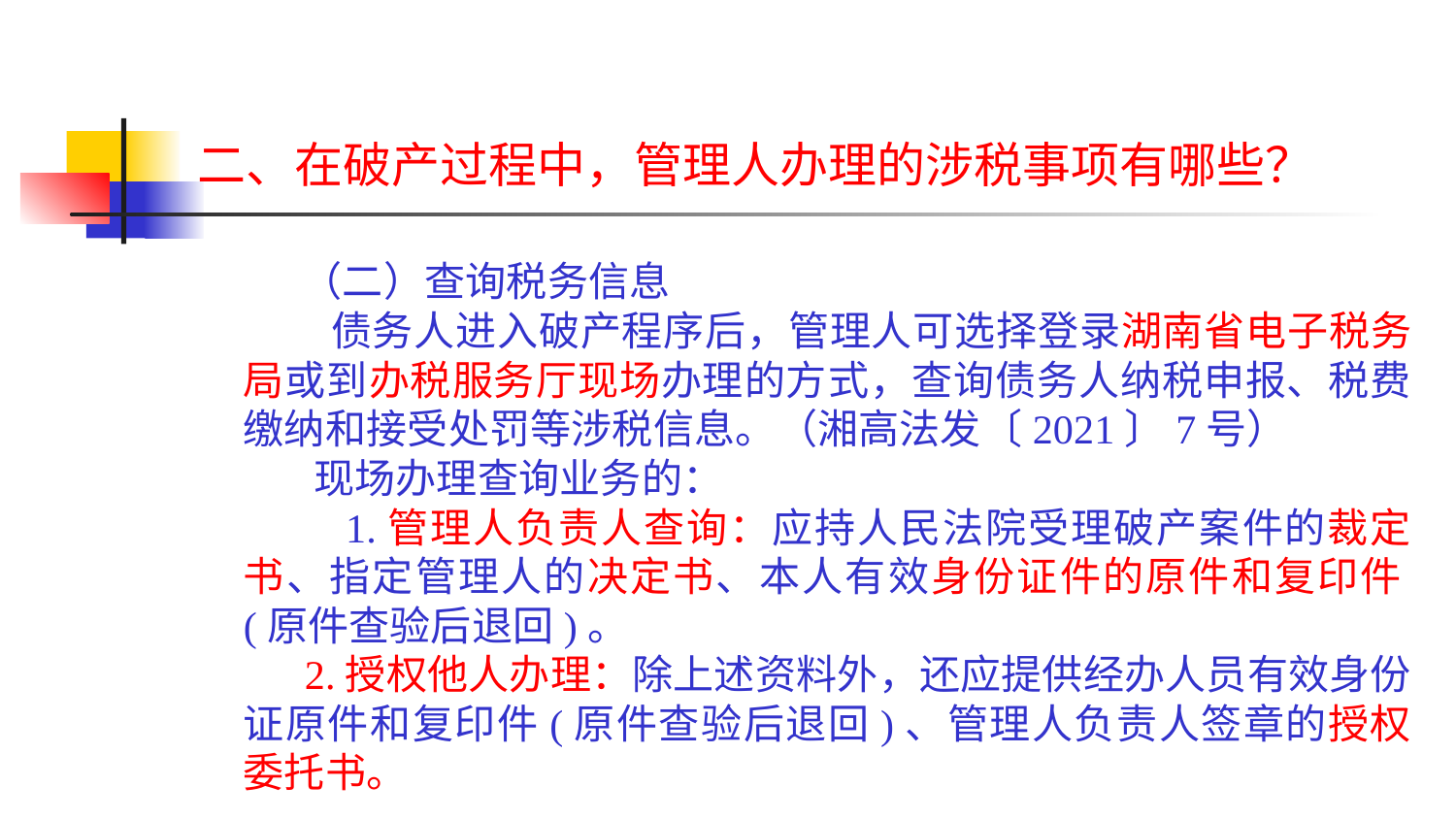

# 二、在破产过程中，管理人办理的涉税事项有哪些？
        （二）查询税务信息
            债务人进入破产程序后，管理人可选择登录湖南省电子税务局或到办税服务厅现场办理的方式，查询债务人纳税申报、税费缴纳和接受处罚等涉税信息。（湘高法发〔2021〕7号）
           现场办理查询业务的：
            1.管理人负责人查询：应持人民法院受理破产案件的裁定书、指定管理人的决定书、本人有效身份证件的原件和复印件(原件查验后退回)。
          2.授权他人办理：除上述资料外，还应提供经办人员有效身份证原件和复印件(原件查验后退回)、管理人负责人签章的授权委托书。